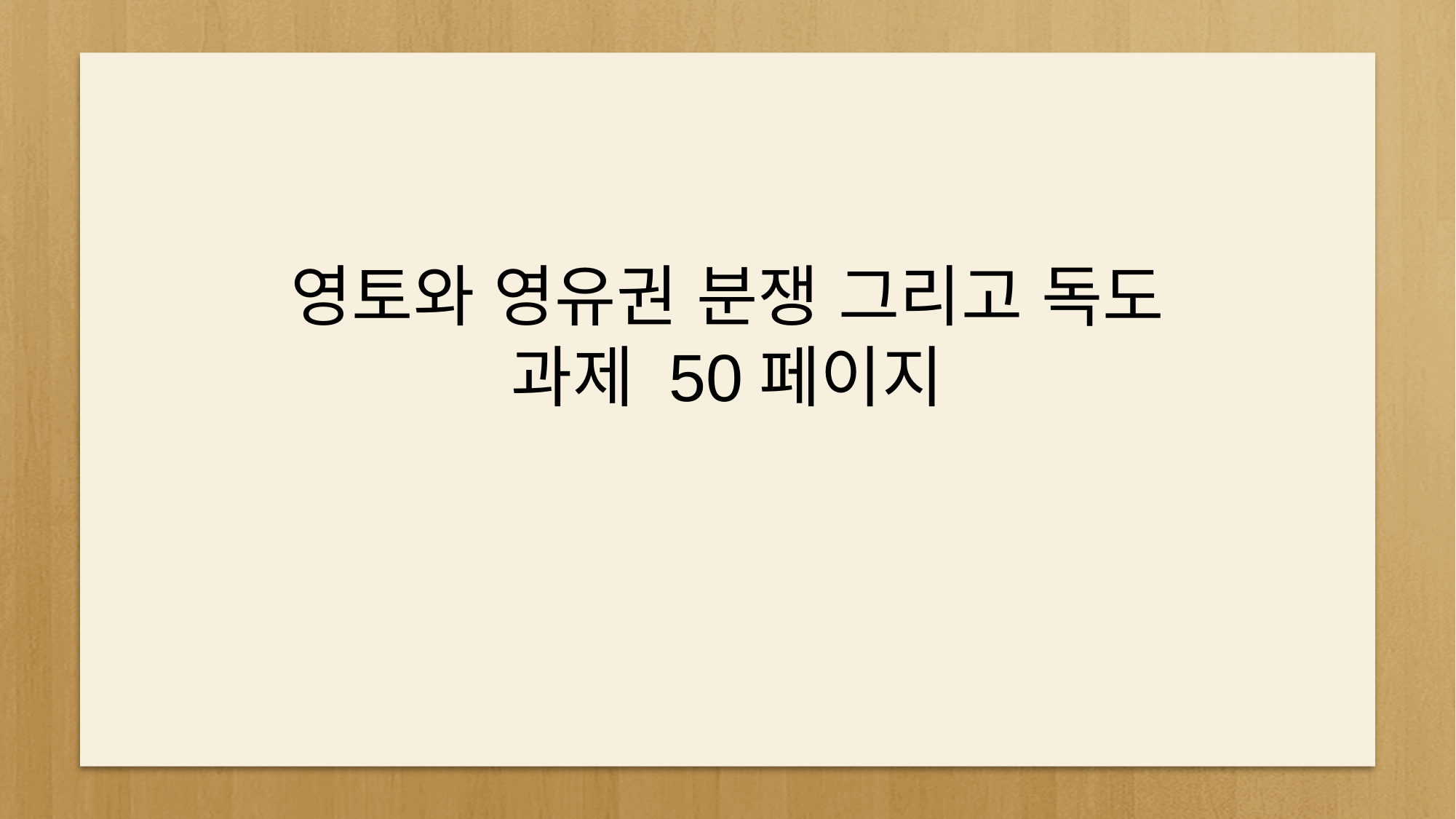

# 영토와 영유권 분쟁 그리고 독도 과제 50페이지